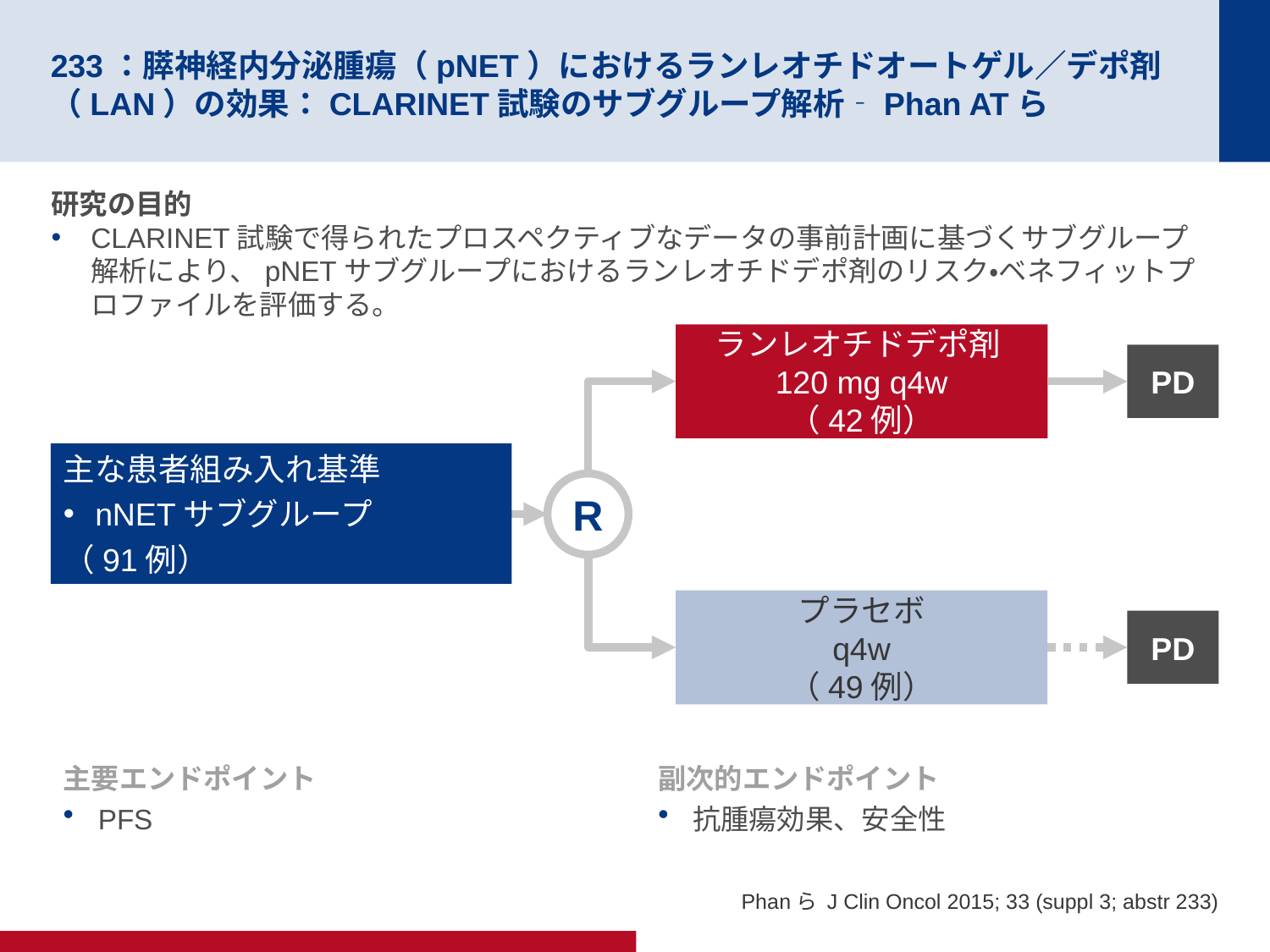

# 233：膵神経内分泌腫瘍（pNET）におけるランレオチドオートゲル／デポ剤（LAN）の効果：CLARINET試験のサブグループ解析‐Phan ATら
研究の目的
CLARINET試験で得られたプロスペクティブなデータの事前計画に基づくサブグループ解析により、pNETサブグループにおけるランレオチドデポ剤のリスク・ベネフィットプロファイルを評価する。
ランレオチドデポ剤
120 mg q4w
（42例）
PD
主な患者組み入れ基準
nNETサブグループ
（91例）
R
プラセボ
q4w
（49例）
PD
主要エンドポイント
PFS

副次的エンドポイント
抗腫瘍効果、安全性
Phanら J Clin Oncol 2015; 33 (suppl 3; abstr 233)